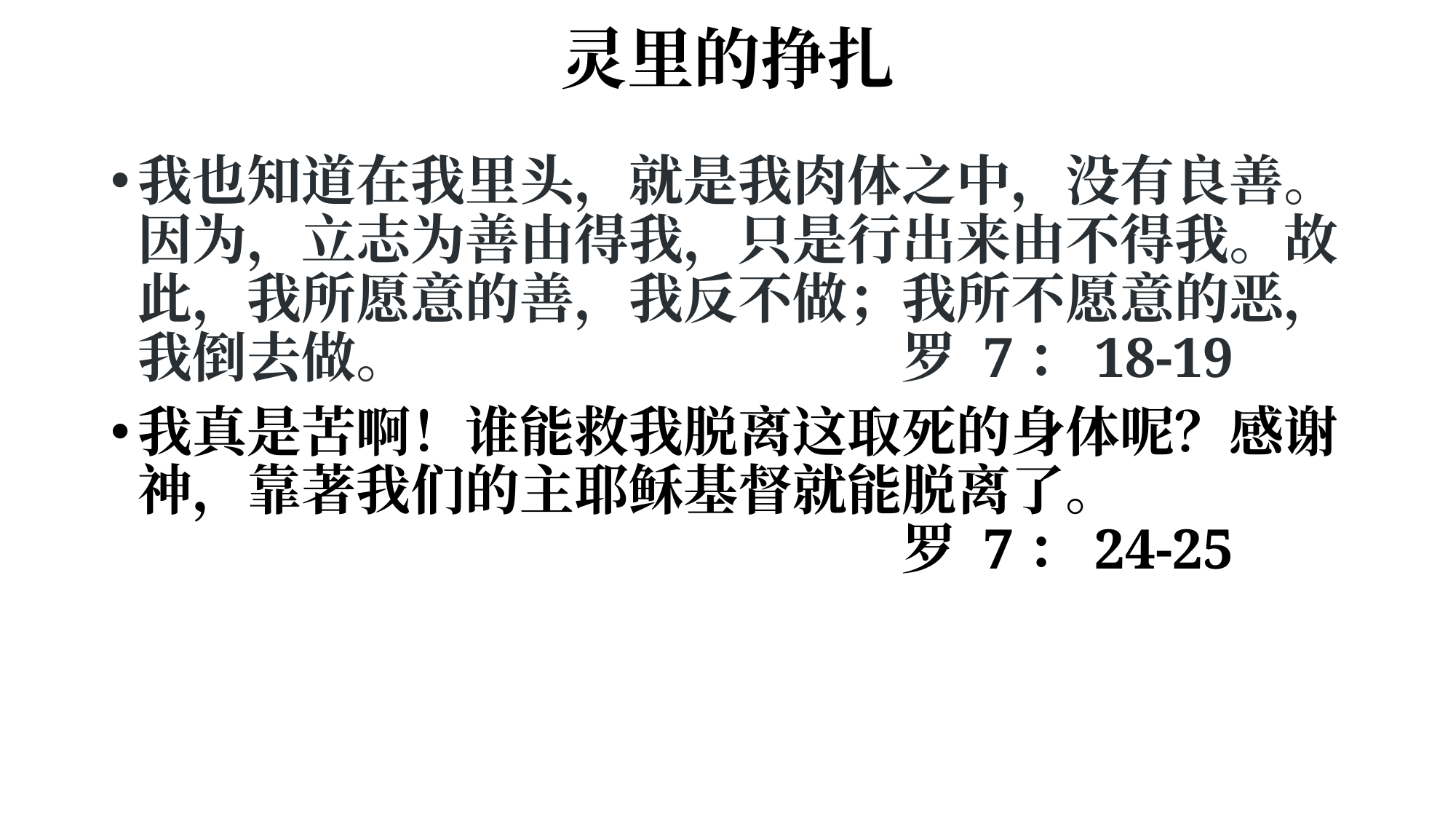

# 灵里的挣扎
我也知道在我里头，就是我肉体之中，没有良善。因为，立志为善由得我，只是行出来由不得我。故此，我所愿意的善，我反不做；我所不愿意的恶，我倒去做。					罗 7：18-19
我真是苦啊！谁能救我脱离这取死的身体呢？感谢神，靠著我们的主耶稣基督就能脱离了。									罗 7：24-25